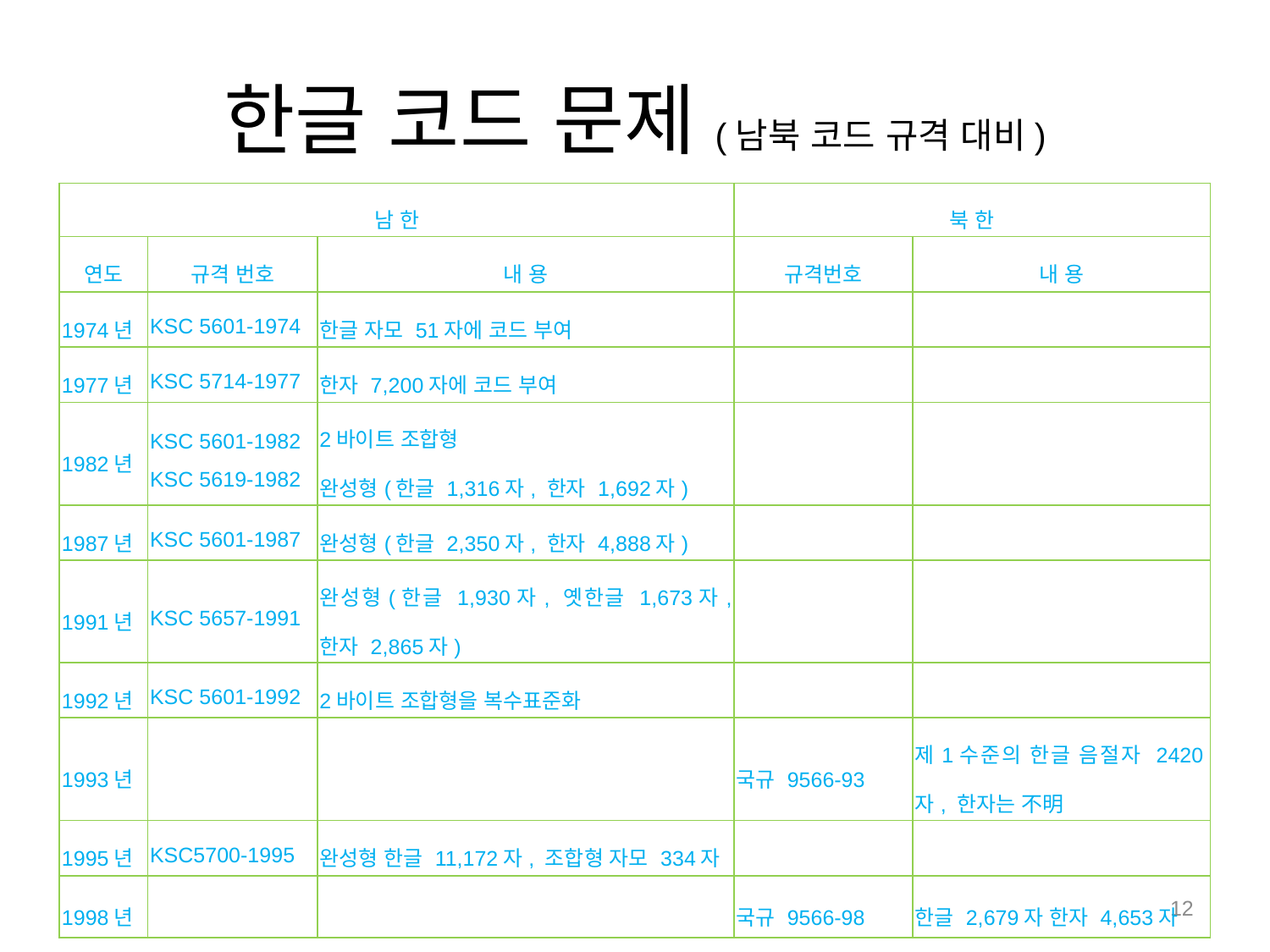

# 한글 코드 문제(남북 코드 규격 대비)
| 남 한 |  |  | 북 한 |  |
| --- | --- | --- | --- | --- |
| 연도 | 규격 번호 | 내 용 | 규격번호 | 내 용 |
| 1974년 | KSC 5601-1974 | 한글 자모 51자에 코드 부여 |  |  |
| 1977년 | KSC 5714-1977 | 한자 7,200자에 코드 부여 |  |  |
| 1982년 | KSC 5601-1982 KSC 5619-1982 | 2바이트 조합형 완성형(한글 1,316자, 한자 1,692자) |  |  |
| 1987년 | KSC 5601-1987 | 완성형(한글 2,350자, 한자 4,888자) |  |  |
| 1991년 | KSC 5657-1991 | 완성형(한글 1,930자, 옛한글 1,673자, 한자 2,865자) |  |  |
| 1992년 | KSC 5601-1992 | 2바이트 조합형을 복수표준화 |  |  |
| 1993년 |  |  | 국규 9566-93 | 제1수준의 한글 음절자 2420자, 한자는 不明 |
| 1995년 | KSC5700-1995 | 완성형 한글 11,172자, 조합형 자모 334자 |  |  |
| 1998년 |  |  | 국규 9566-98 | 한글 2,679자 한자 4,653자 |
12